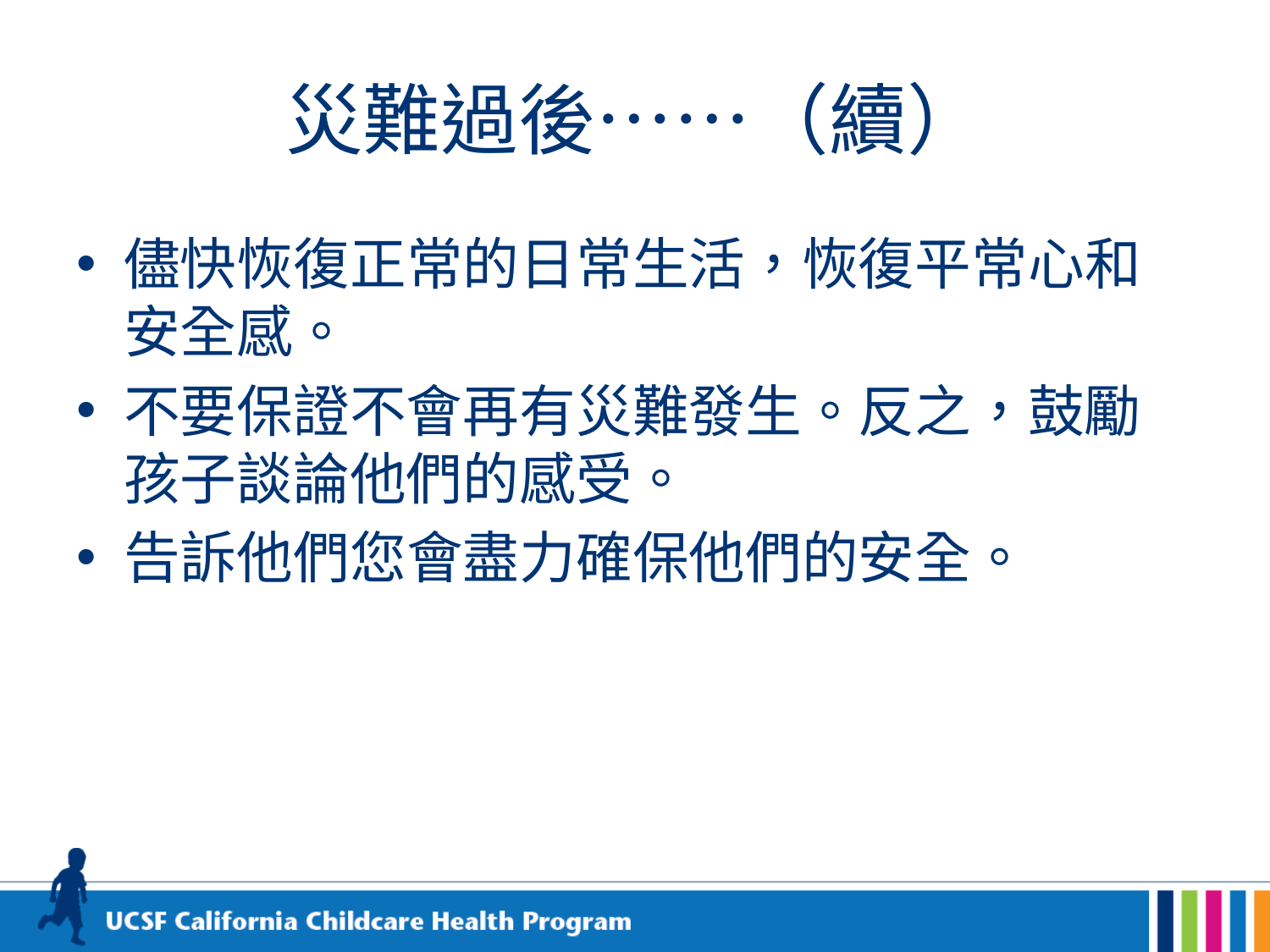

# 災難過後……（續）
儘快恢復正常的日常生活，恢復平常心和安全感。
不要保證不會再有災難發生。反之，鼓勵孩子談論他們的感受。
告訴他們您會盡力確保他們的安全。